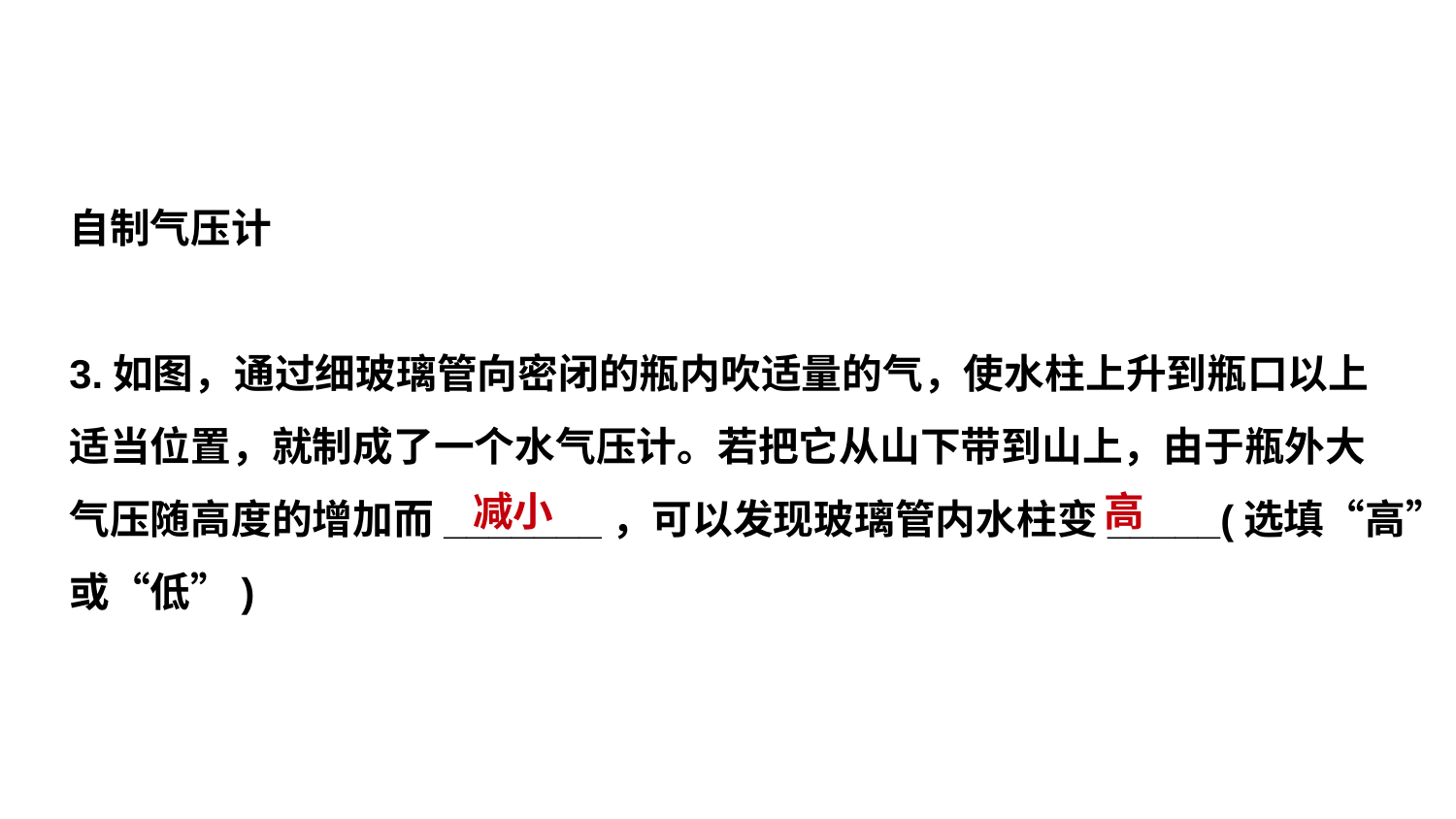

自制气压计

3.如图，通过细玻璃管向密闭的瓶内吹适量的气，使水柱上升到瓶口以上
适当位置，就制成了一个水气压计。若把它从山下带到山上，由于瓶外大
气压随高度的增加而_______，可以发现玻璃管内水柱变_____(选填“高”
或“低”)
 减小
 高